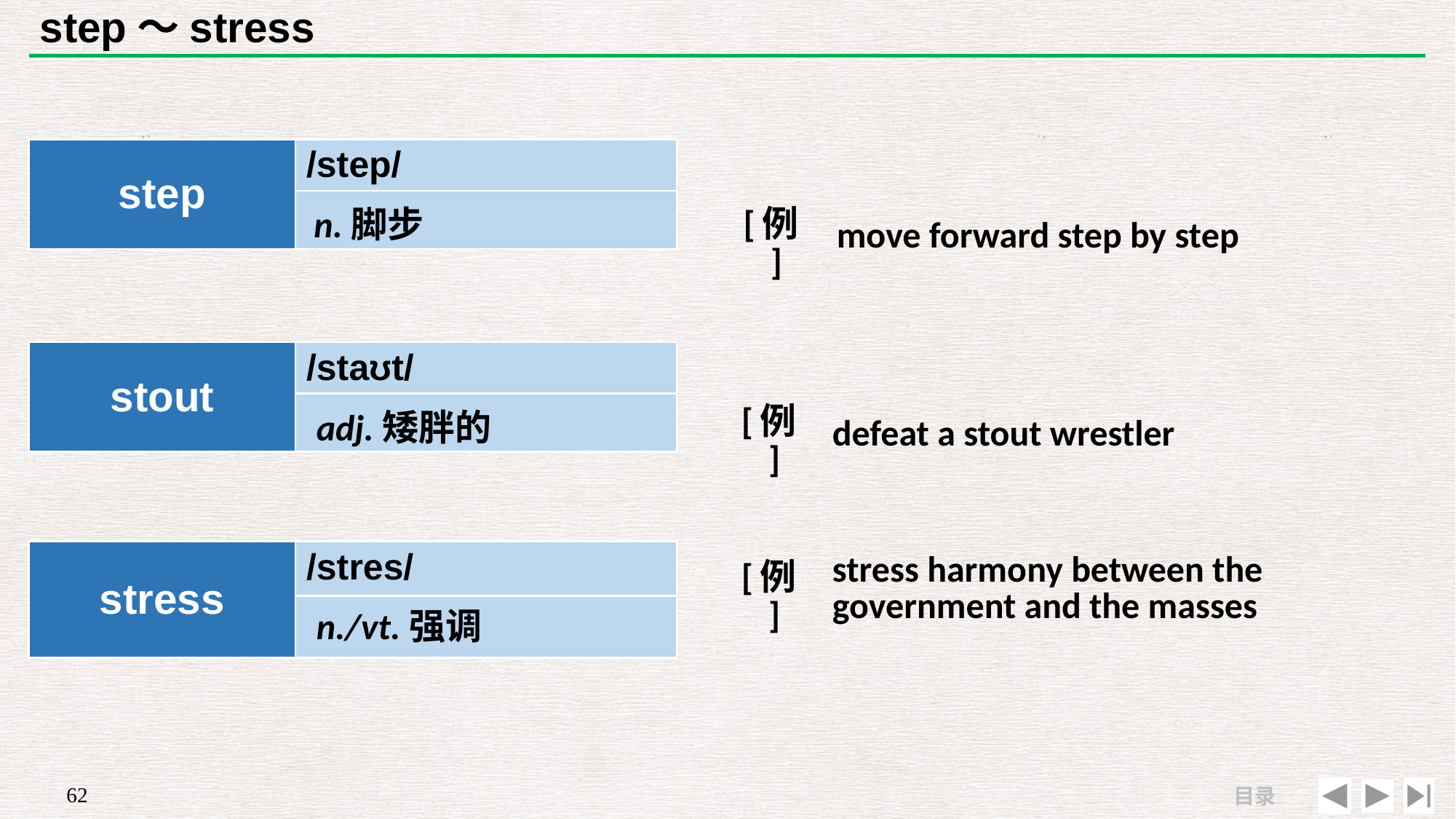

# step～stress

| step | /step/ |
| --- | --- |
|  |  |
|  |  |
| --- | --- |
| [例] | move forward step by step |
n.脚步
|  |  |
| --- | --- |
| [例] | defeat a stout wrestler |
| stout | /staʊt/ |
| --- | --- |
|  |  |
adj.矮胖的
|  |  |
| --- | --- |
| [例] | stress harmony between the government and the masses |
| stress | /stres/ |
| --- | --- |
|  |  |
n./vt.强调